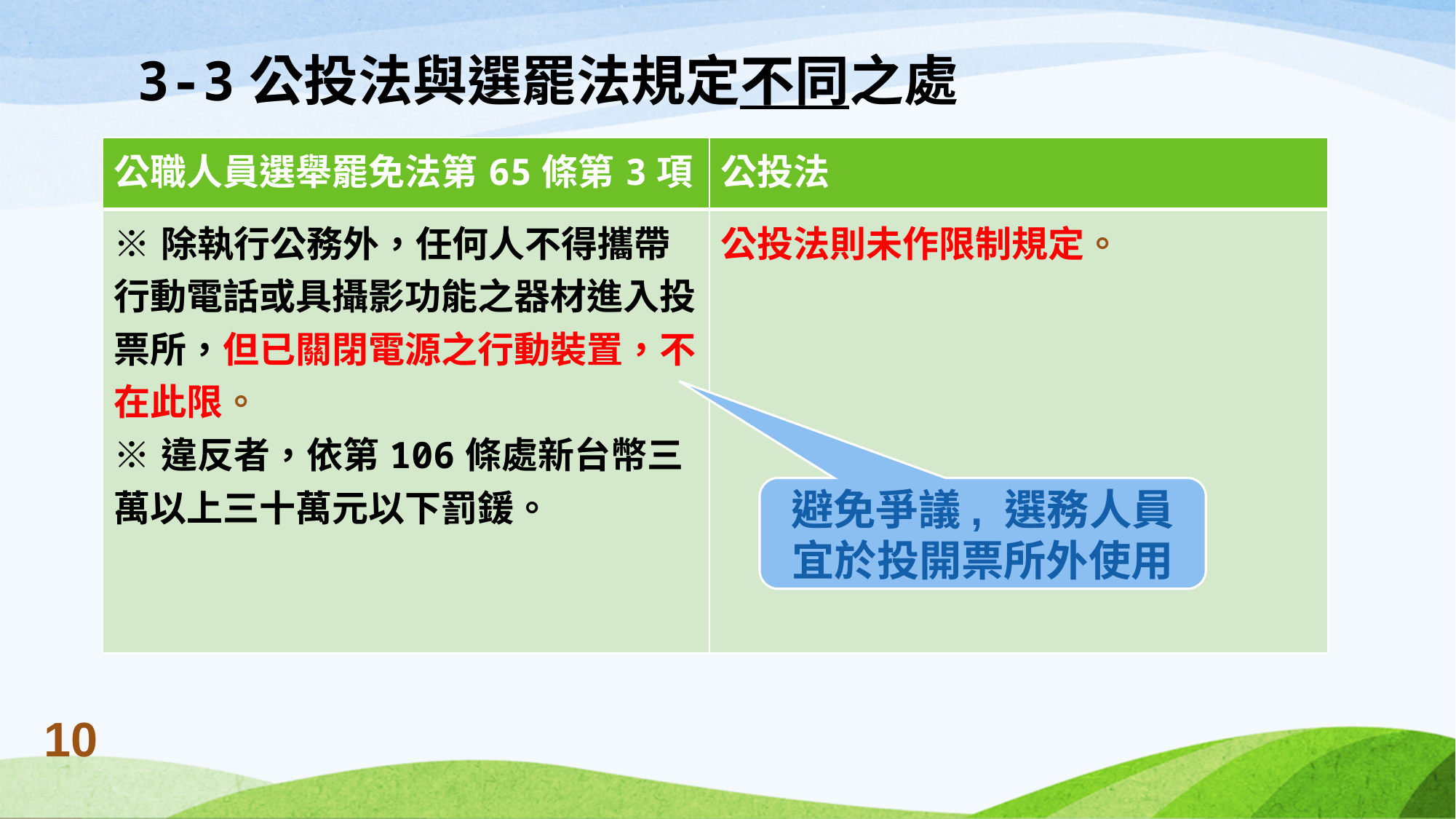

# 3-3公投法與選罷法規定不同之處
| 公職人員選舉罷免法第65條第3項 | 公投法 |
| --- | --- |
| ※除執行公務外，任何人不得攜帶行動電話或具攝影功能之器材進入投票所，但已關閉電源之行動裝置，不在此限。 ※違反者，依第106條處新台幣三萬以上三十萬元以下罰鍰。 | 公投法則未作限制規定。 |
避免爭議, 選務人員宜於投開票所外使用

10